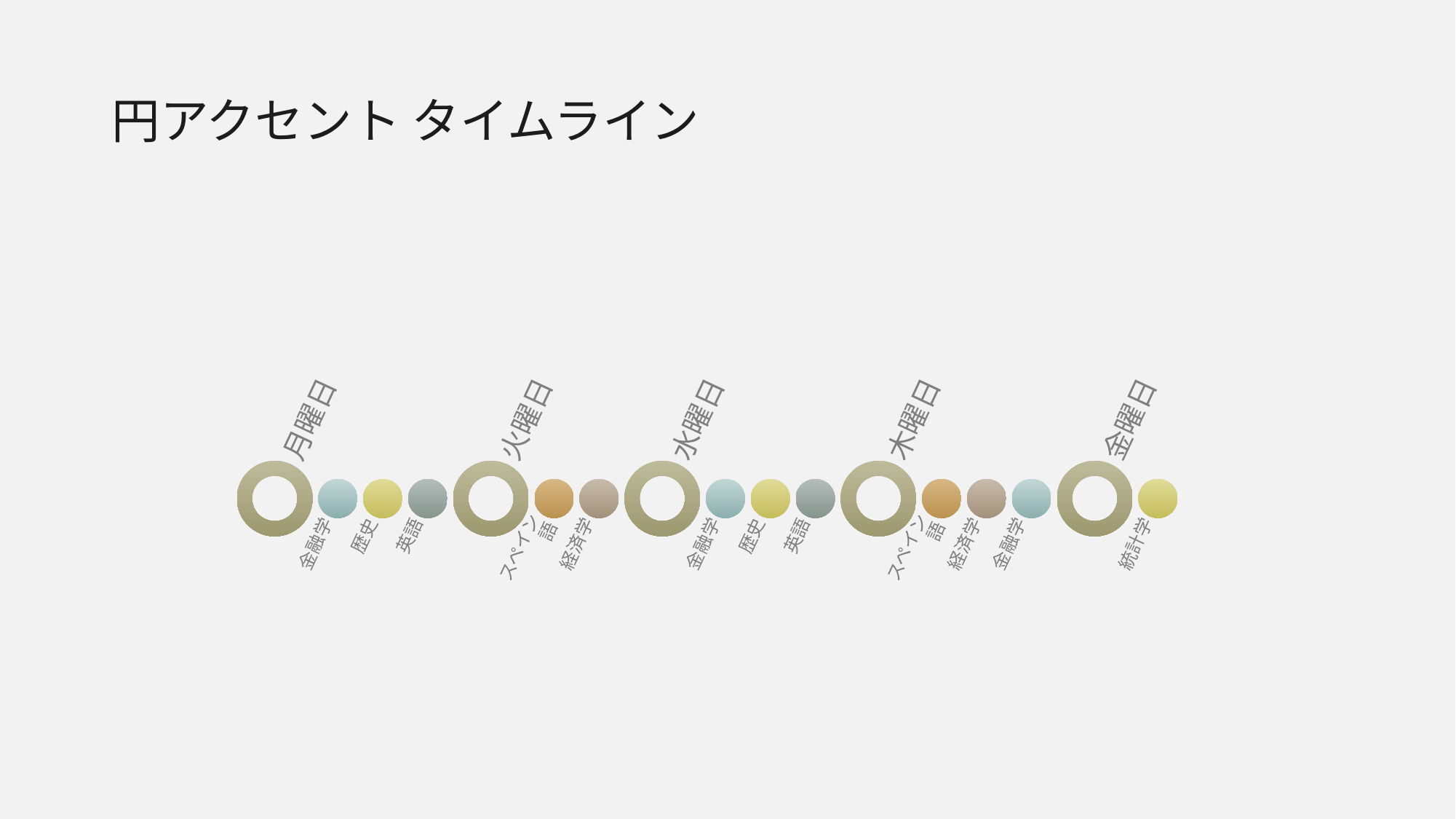

# 円アクセント タイムライン
月曜日
金融学
歴史
英語
火曜日
スペイン語
経済学
水曜日
金融学
歴史
英語
木曜日
スペイン語
経済学
金融学
金曜日
統計学